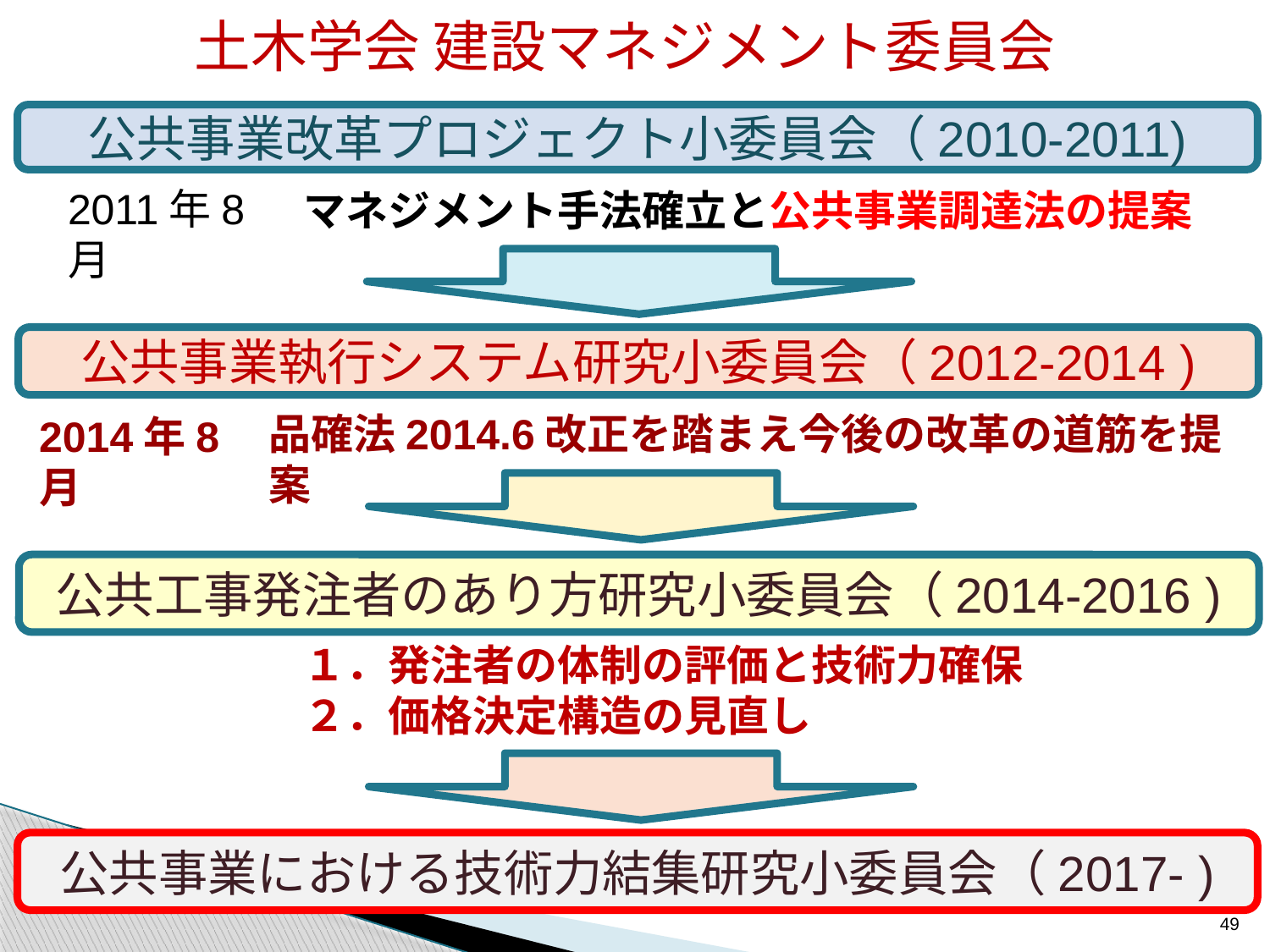

土木学会 建設マネジメント委員会
公共事業改革プロジェクト小委員会（2010-2011)
2011年8月
マネジメント手法確立と公共事業調達法の提案

公共事業執行システム研究小委員会（2012-2014 )
品確法2014.6改正を踏まえ今後の改革の道筋を提案
2014年8月

公共工事発注者のあり方研究小委員会（2014-2016 )
１．発注者の体制の評価と技術力確保
２．価格決定構造の見直し

公共事業における技術力結集研究小委員会（2017- )
49